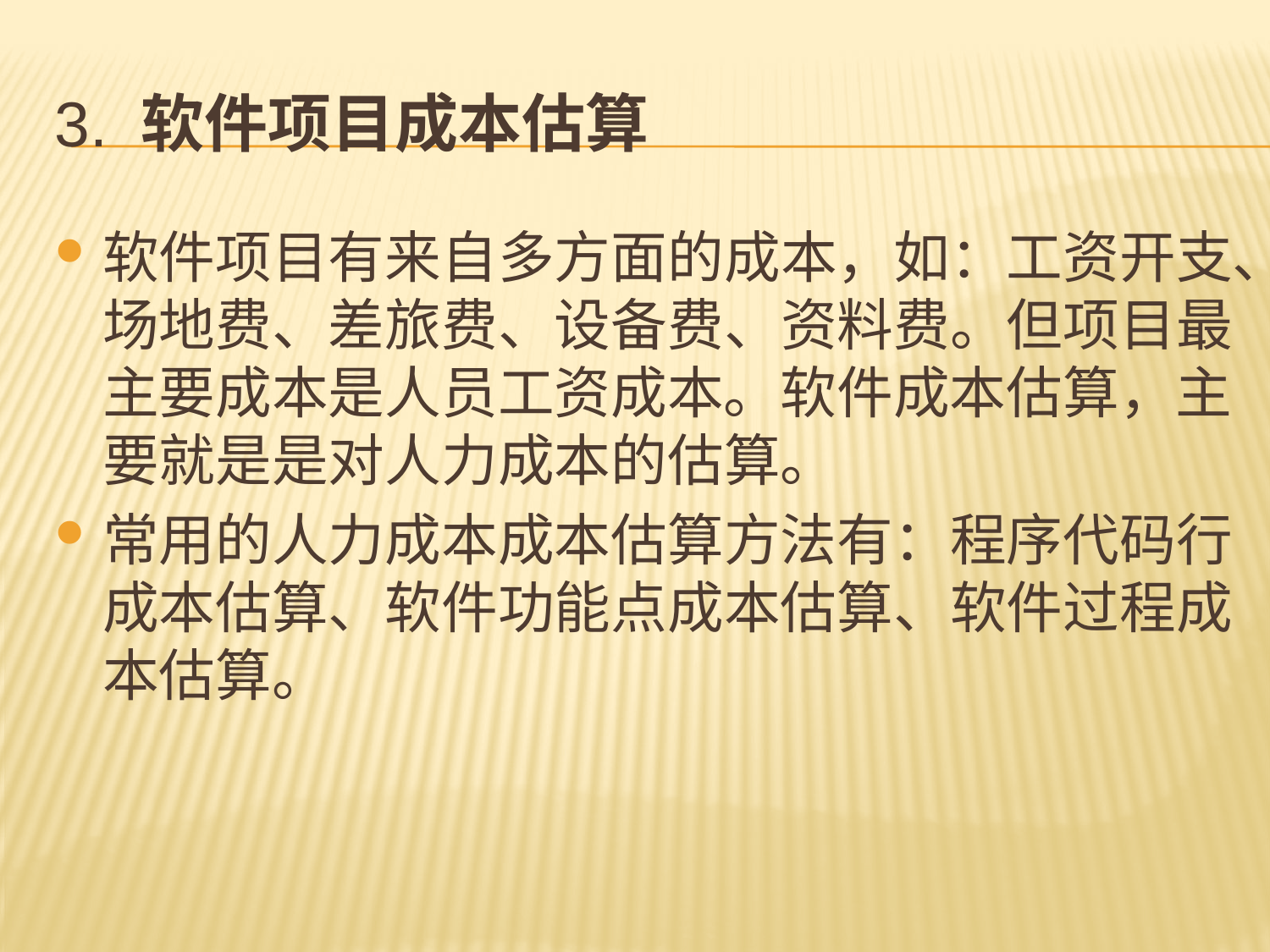

# 3. 软件项目成本估算
软件项目有来自多方面的成本，如：工资开支、场地费、差旅费、设备费、资料费。但项目最主要成本是人员工资成本。软件成本估算，主要就是是对人力成本的估算。
常用的人力成本成本估算方法有：程序代码行成本估算、软件功能点成本估算、软件过程成本估算。